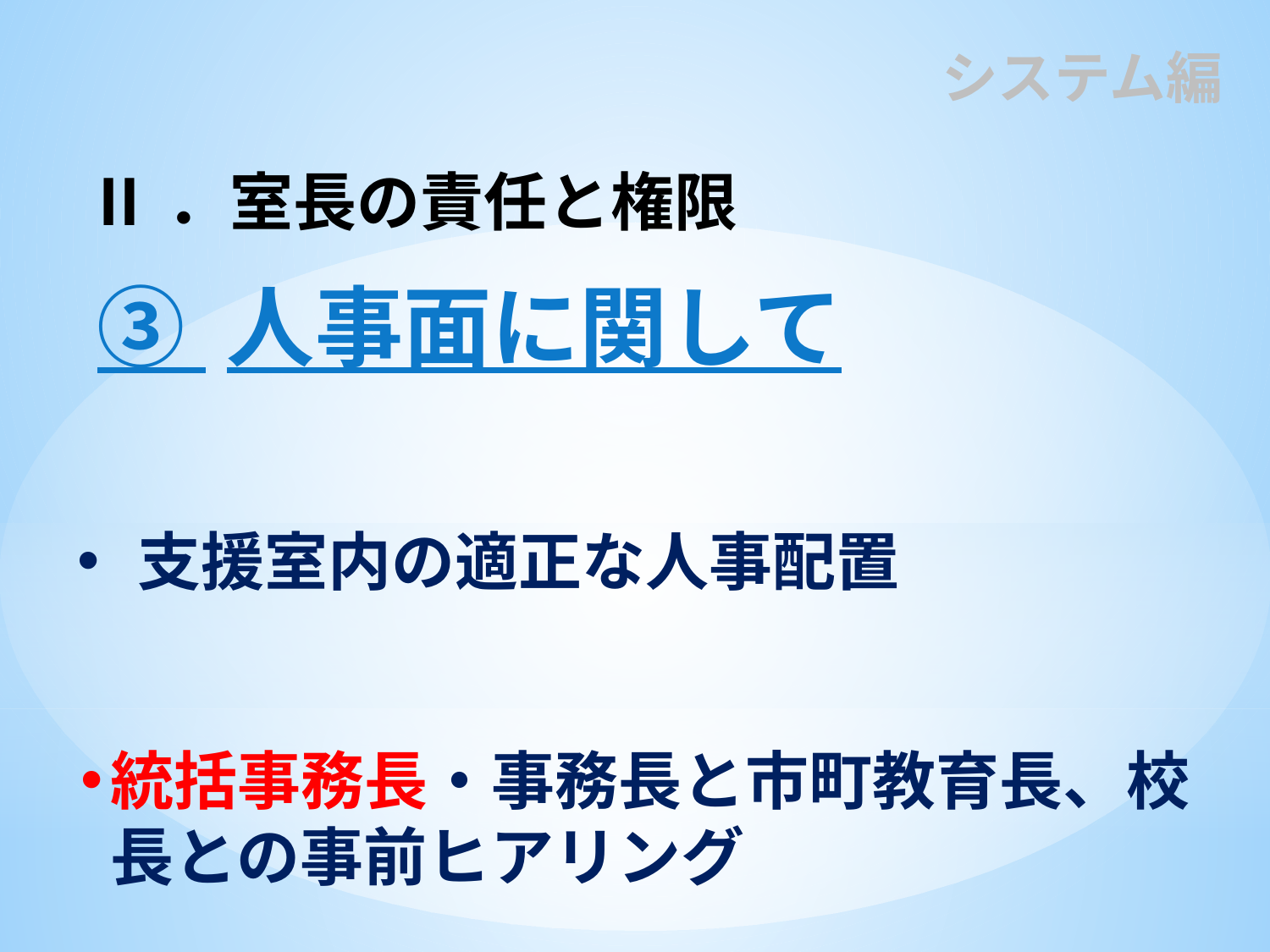

システム編

Ⅱ．室長の責任と権限
③ 人事面に関して
 支援室内の適正な人事配置
統括事務長・事務長と市町教育長、校長との事前ヒアリング